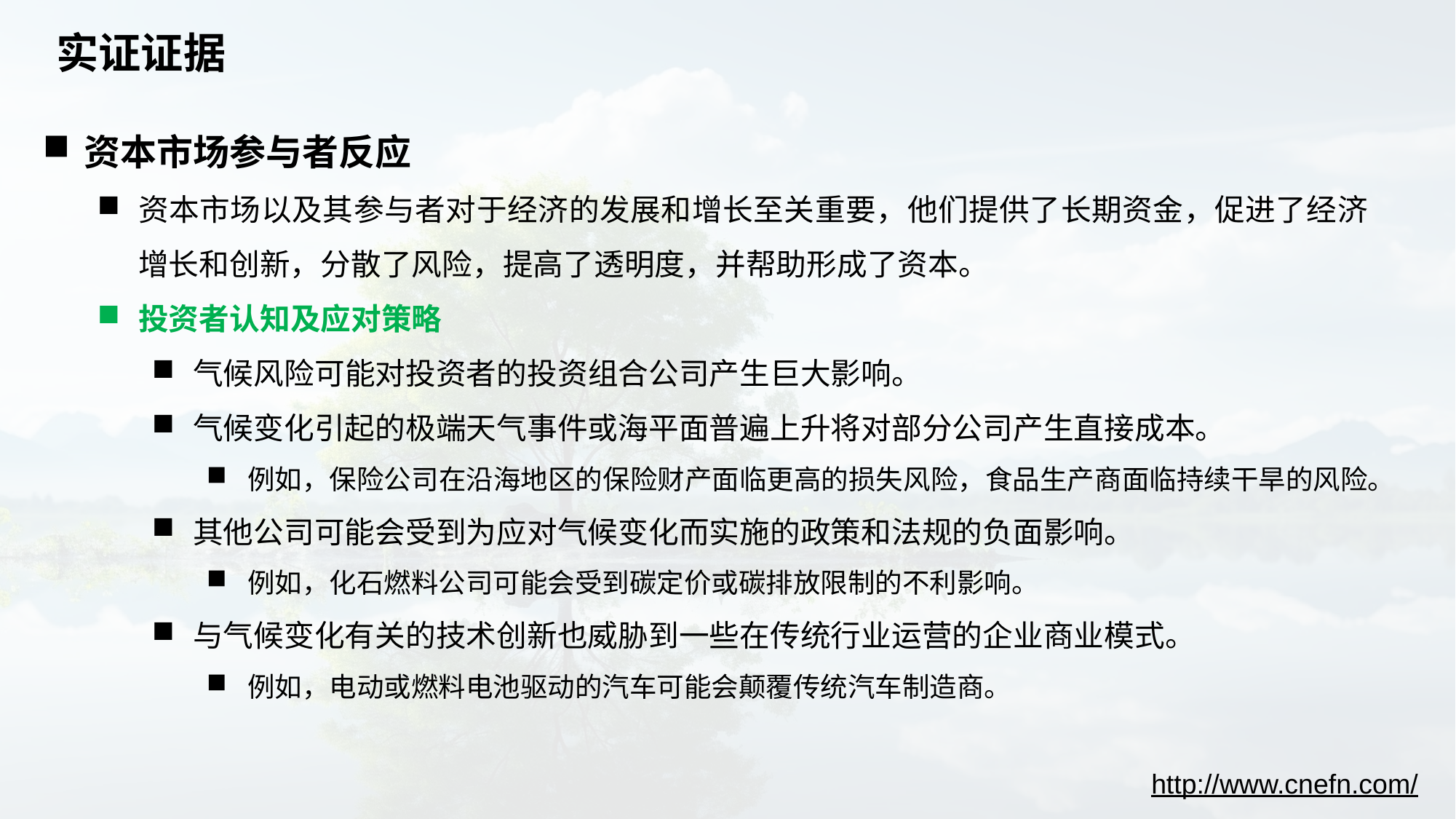

# 实证证据
资本市场参与者反应
资本市场以及其参与者对于经济的发展和增长至关重要，他们提供了长期资金，促进了经济增长和创新，分散了风险，提高了透明度，并帮助形成了资本。
投资者认知及应对策略
气候风险可能对投资者的投资组合公司产生巨大影响。
气候变化引起的极端天气事件或海平面普遍上升将对部分公司产生直接成本。
例如，保险公司在沿海地区的保险财产面临更高的损失风险，食品生产商面临持续干旱的风险。
其他公司可能会受到为应对气候变化而实施的政策和法规的负面影响。
例如，化石燃料公司可能会受到碳定价或碳排放限制的不利影响。
与气候变化有关的技术创新也威胁到一些在传统行业运营的企业商业模式。
例如，电动或燃料电池驱动的汽车可能会颠覆传统汽车制造商。